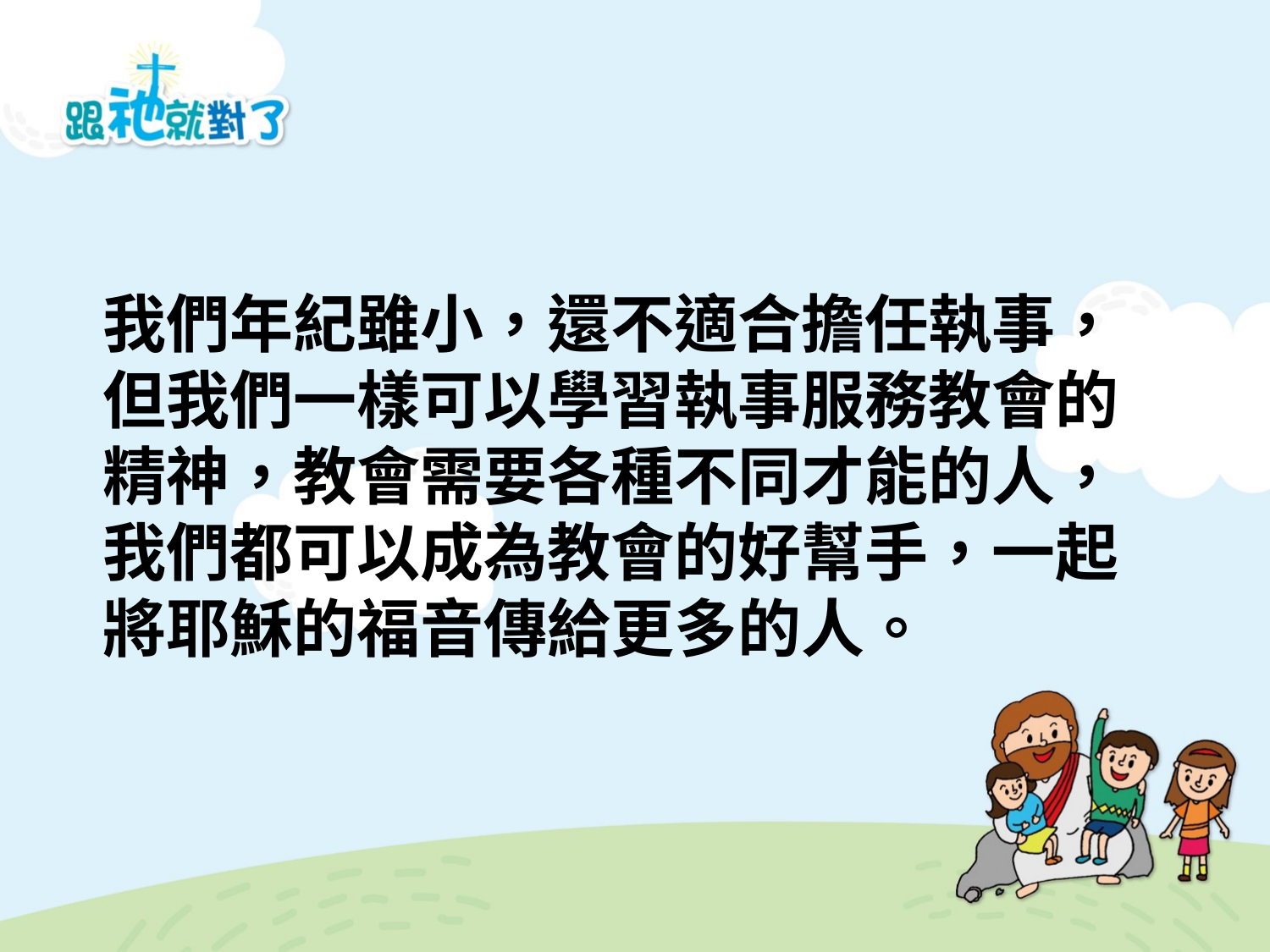

我們年紀雖小，還不適合擔任執事，但我們一樣可以學習執事服務教會的精神，教會需要各種不同才能的人，我們都可以成為教會的好幫手，一起將耶穌的福音傳給更多的人。